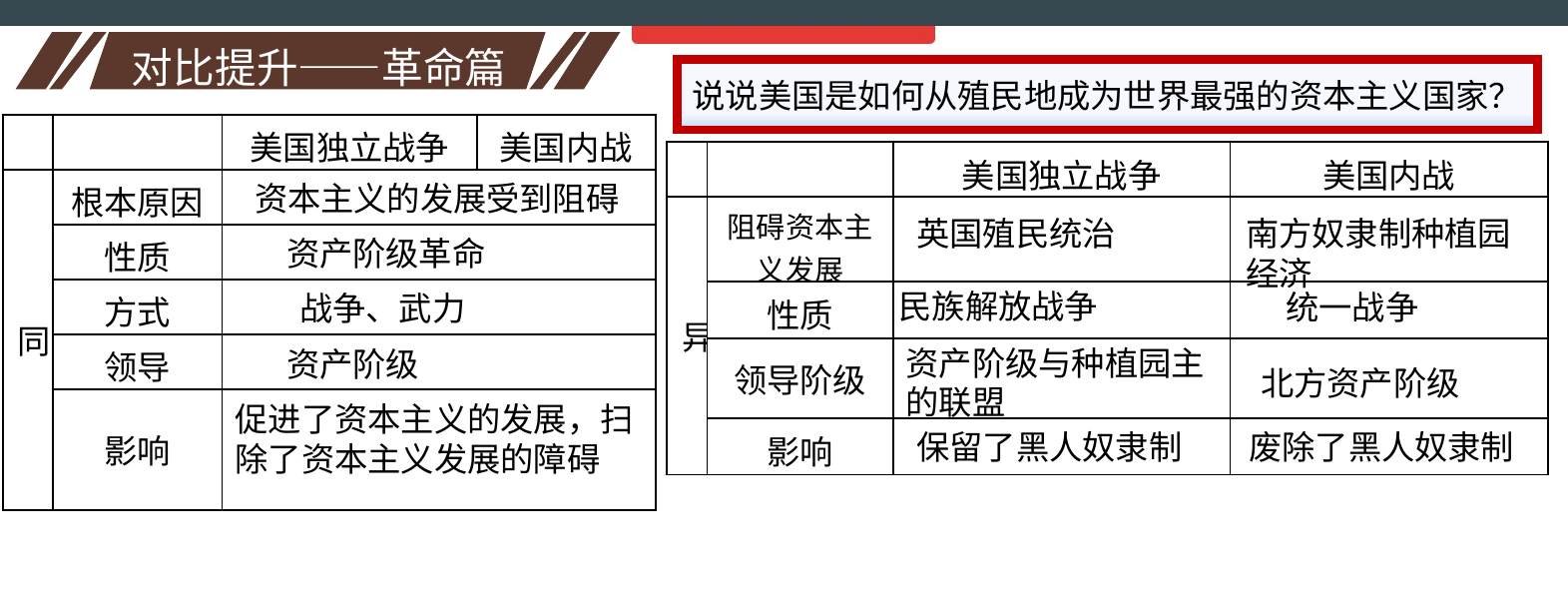

对比提升——革命篇
美国两次资产阶级革命的异同
说说美国是如何从殖民地成为世界最强的资本主义国家？
|  |  | 美国独立战争 | 美国内战 |
| --- | --- | --- | --- |
| 同 | 根本原因 |  |  |
|  | 性质 |  |  |
|  | 方式 |  |  |
|  | 领导 |  |  |
|  | 影响 |  |  |
|  |  | 美国独立战争 | 美国内战 |
| --- | --- | --- | --- |
| 异 | 阻碍资本主义发展 |  |  |
|  | 性质 |  |  |
|  | 领导阶级 |  |  |
|  | 影响 |  |  |
资本主义的发展受到阻碍
英国殖民统治
南方奴隶制种植园经济
资产阶级革命
民族解放战争
统一战争
战争、武力
资产阶级与种植园主的联盟
资产阶级
北方资产阶级
促进了资本主义的发展，扫除了资本主义发展的障碍
保留了黑人奴隶制
废除了黑人奴隶制